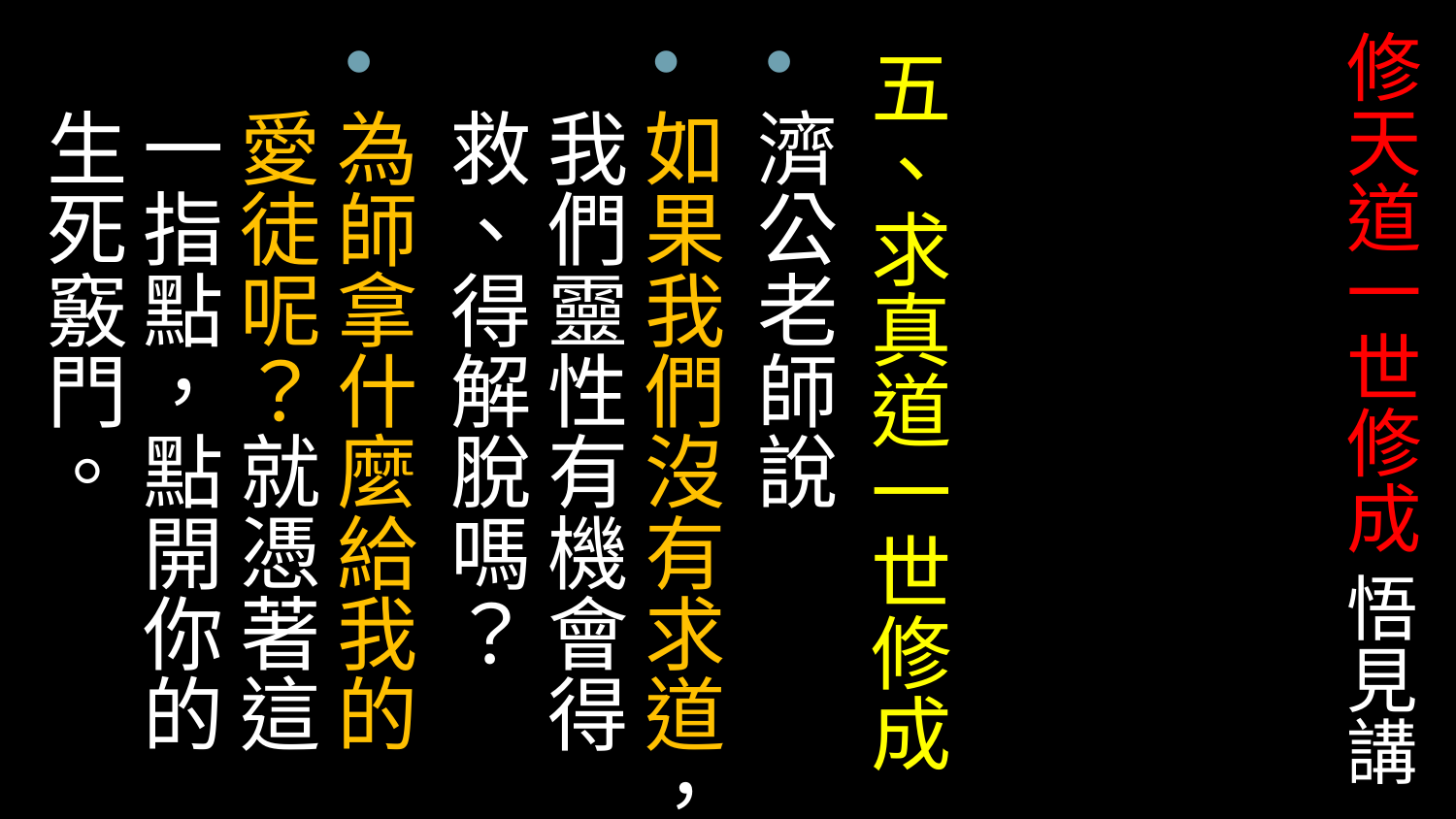

# 修天道一世修成 悟見講
五、求真道一世修成
濟公老師說
如果我們沒有求道，我們靈性有機會得救、得解脫嗎？
為師拿什麼給我的愛徒呢？就憑著這一指點，點開你的生死竅門。